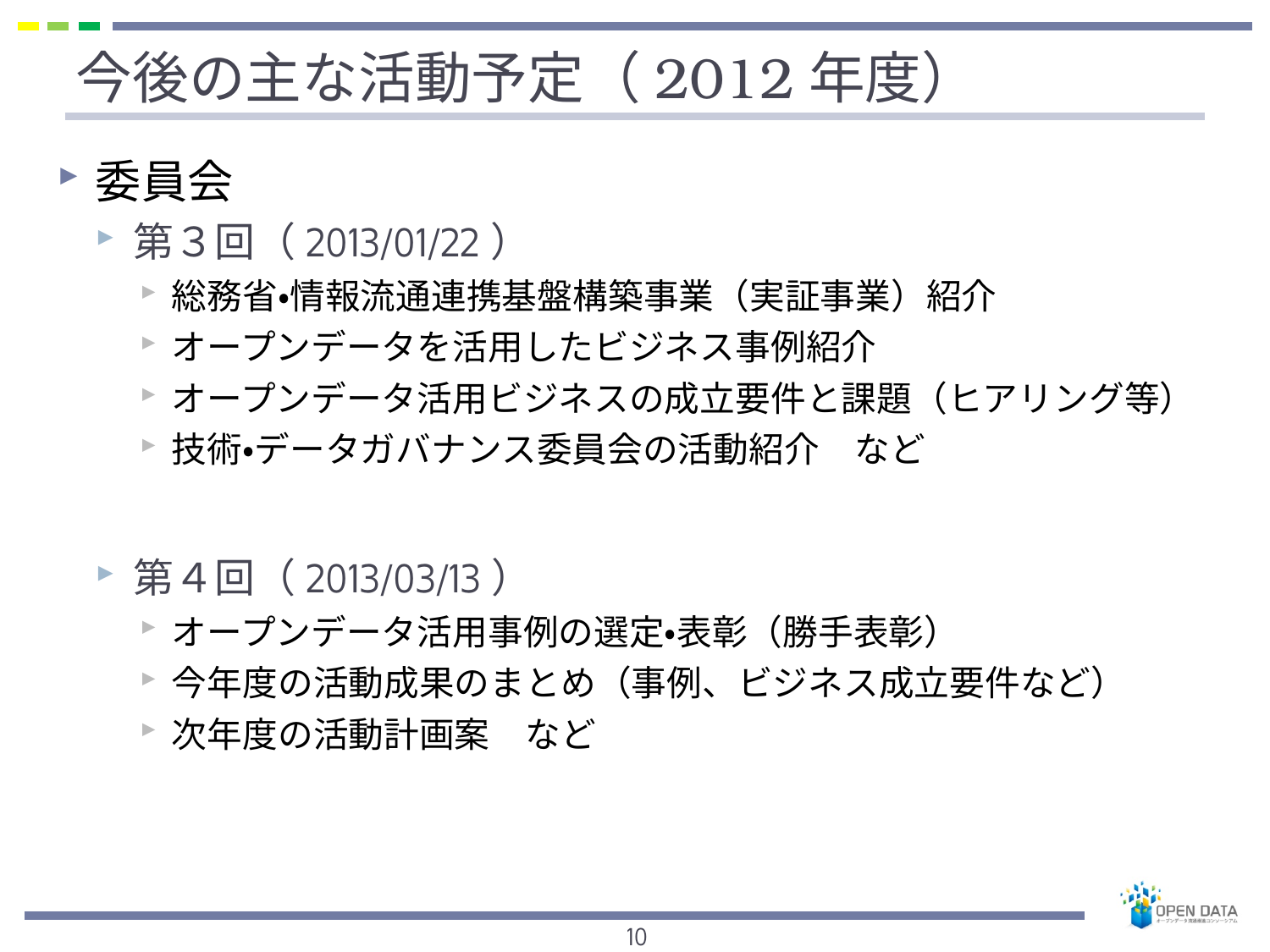

# 今後の主な活動予定（2012年度）
委員会
第３回（2013/01/22）
総務省・情報流通連携基盤構築事業（実証事業）紹介
オープンデータを活用したビジネス事例紹介
オープンデータ活用ビジネスの成立要件と課題（ヒアリング等）
技術・データガバナンス委員会の活動紹介　など

第４回（2013/03/13）
オープンデータ活用事例の選定・表彰（勝手表彰）
今年度の活動成果のまとめ（事例、ビジネス成立要件など）
次年度の活動計画案　など
10